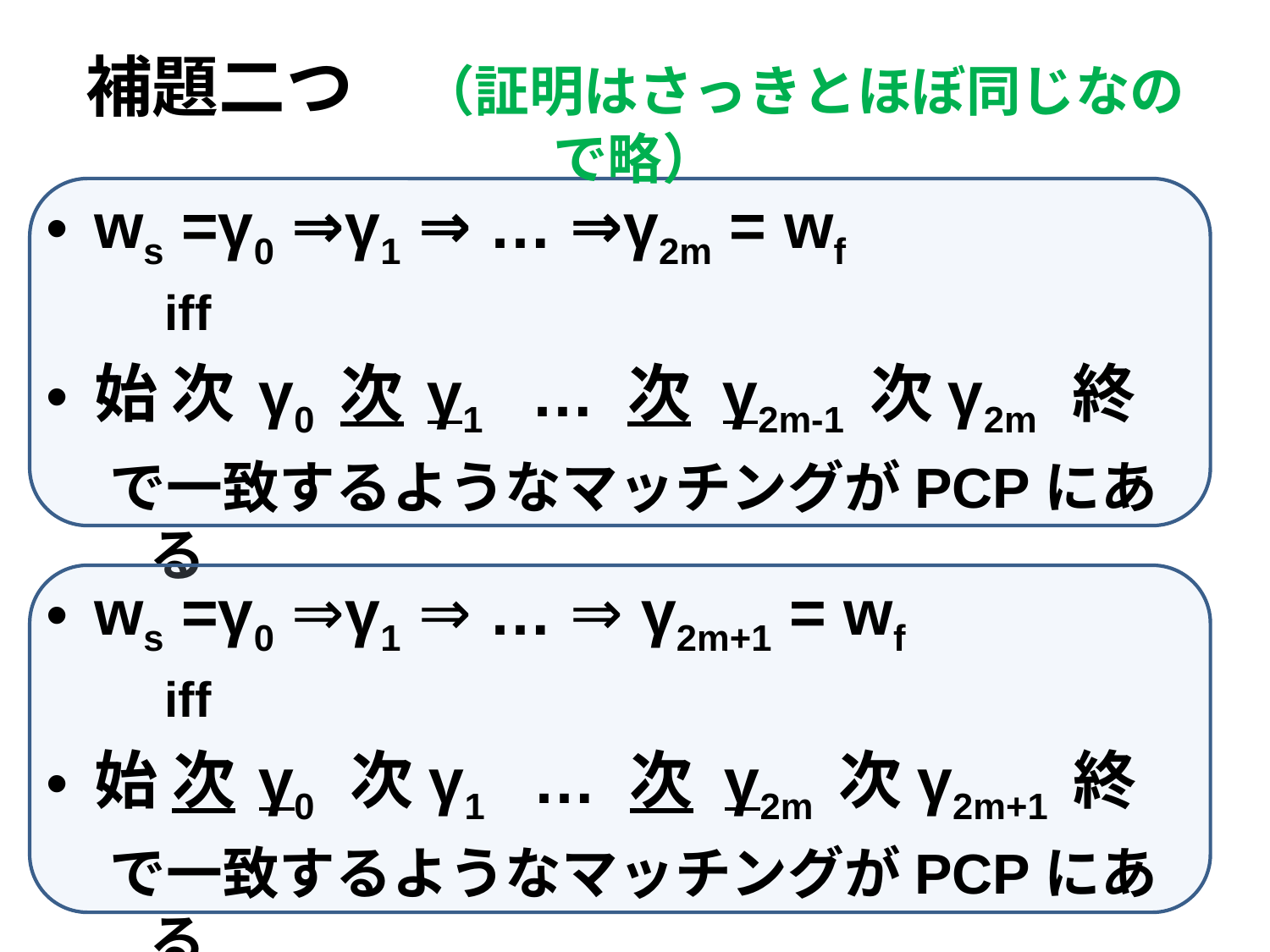

# 補題二つ　（証明はさっきとほぼ同じなので略）

ws =γ0 ⇒γ1 ⇒ … ⇒γ2m = wf
    iff
始 次 γ0 次 γ1  … 次  γ2m-1 次γ2m  終
で一致するようなマッチングがPCPにある

ws =γ0 ⇒γ1 ⇒ … ⇒ γ2m+1 = wf
    iff
始 次 γ0  次γ1  … 次  γ2m 次γ2m+1 終
で一致するようなマッチングがPCPにある